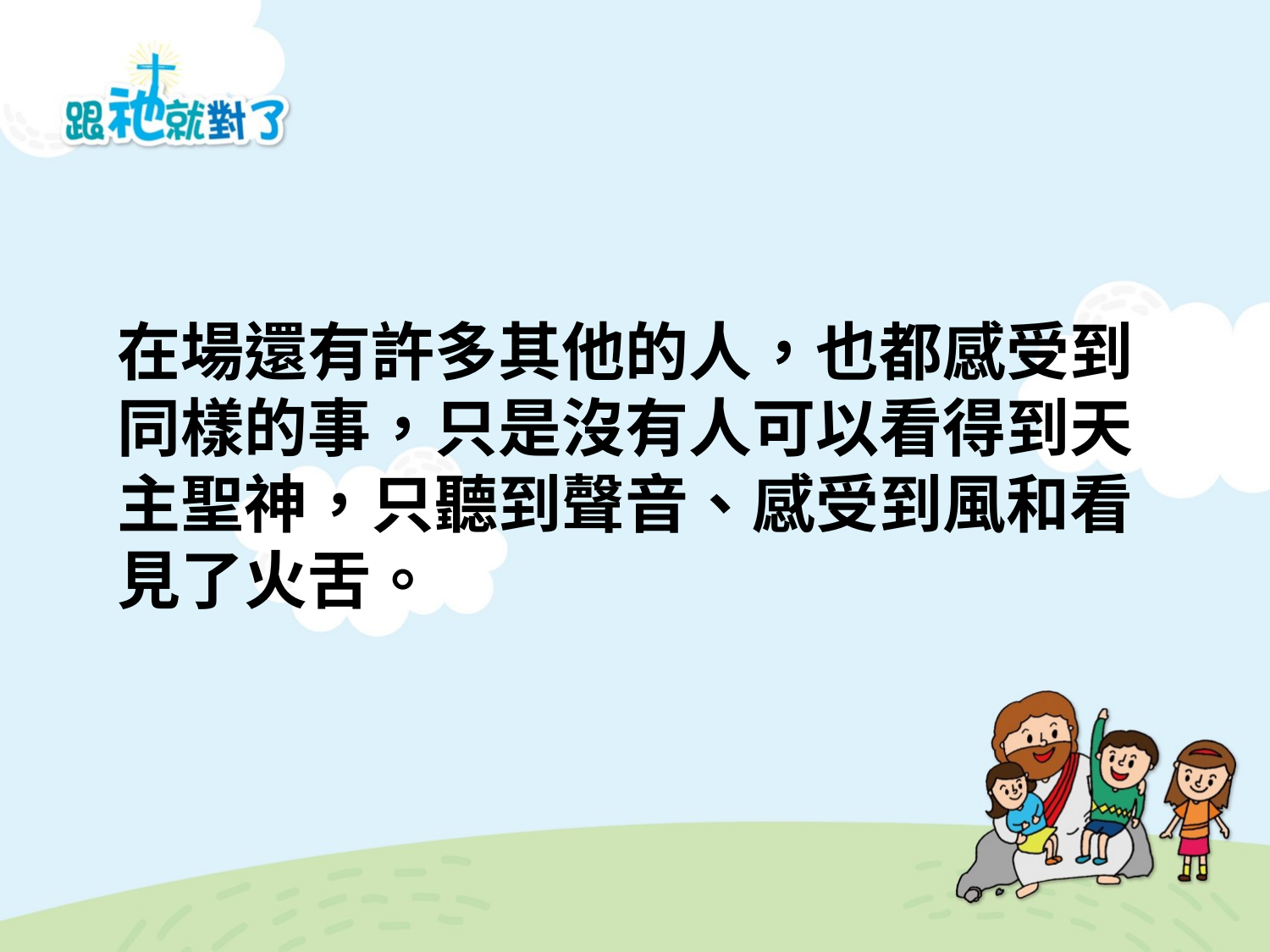

在場還有許多其他的人，也都感受到同樣的事，只是沒有人可以看得到天主聖神，只聽到聲音、感受到風和看見了火舌。